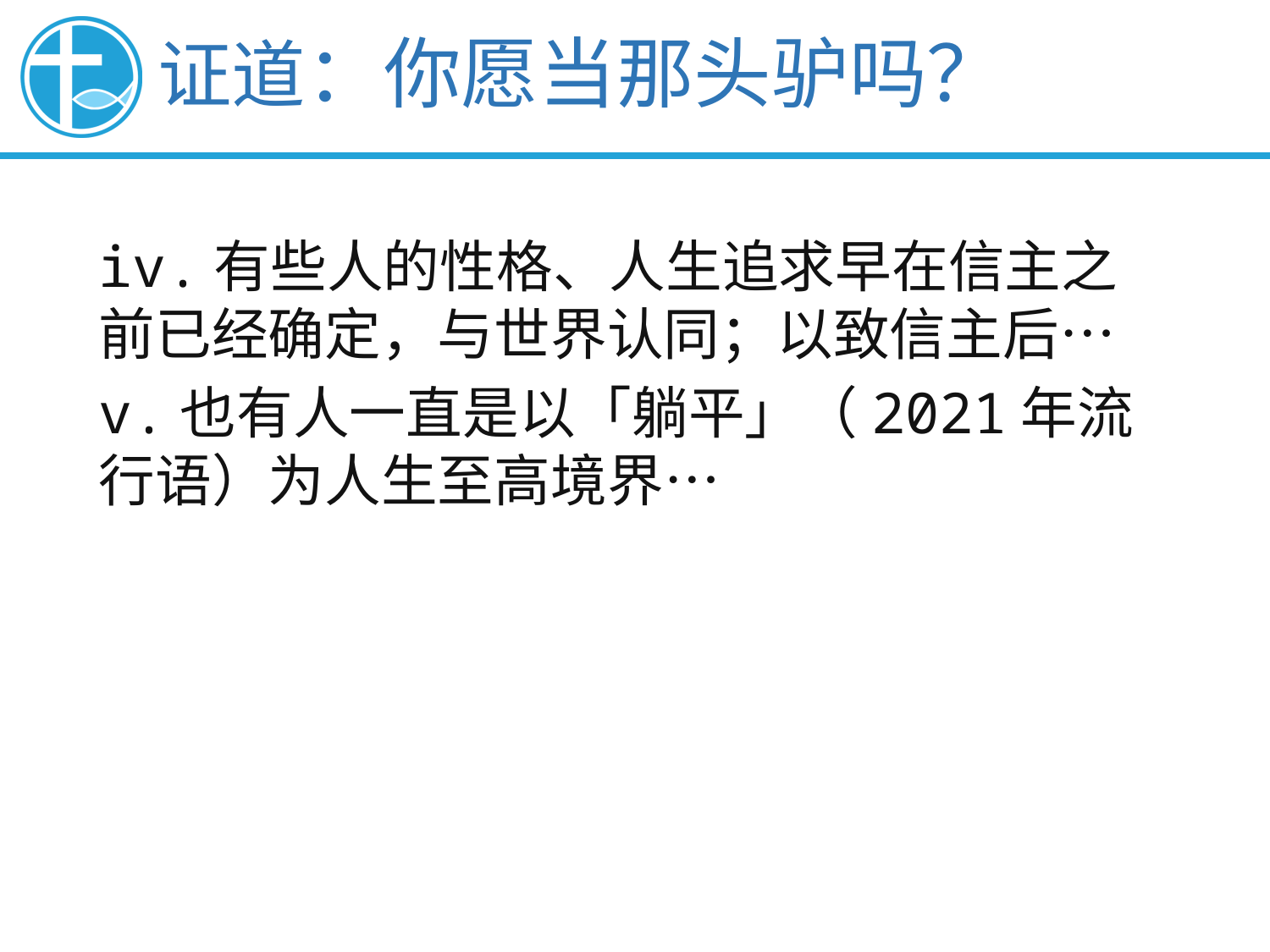

证道：你愿当那头驴吗？
iv.有些人的性格、人生追求早在信主之前已经确定，与世界认同；以致信主后…
v.也有人一直是以「躺平」（2021年流行语）为人生至高境界…